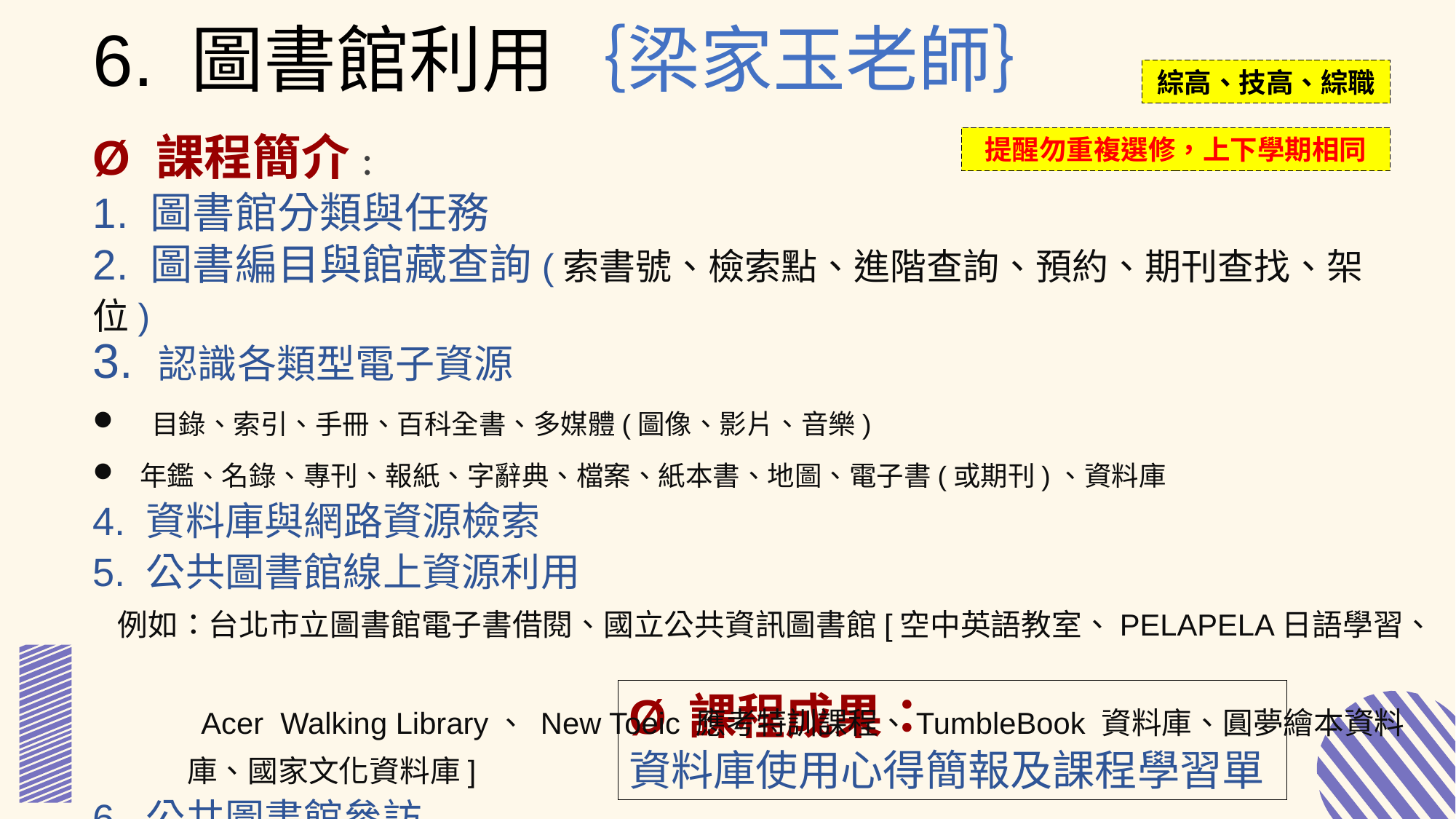

6. 圖書館利用｛梁家玉老師｝
綜高、技高、綜職
Ø 課程簡介:
1. 圖書館分類與任務
2. 圖書編目與館藏查詢(索書號、檢索點、進階查詢、預約、期刊查找、架位)
3. 認識各類型電子資源
    目錄、索引、手冊、百科全書、多媒體(圖像、影片、音樂)
 年鑑、名錄、專刊、報紙、字辭典、檔案、紙本書、地圖、電子書(或期刊)、資料庫
4. 資料庫與網路資源檢索
5. 公共圖書館線上資源利用
   例如：台北市立圖書館電子書借閱、國立公共資訊圖書館[空中英語教室、PELAPELA日語學習、
               Acer  Walking Library、 New Toeic 應考特訓課程、TumbleBook 資料庫、圓夢繪本資料
              庫、國家文化資料庫]
6. 公共圖書館參訪
7. 圖書館利用成果發表
提醒勿重複選修，上下學期相同
Ø  課程成果：
資料庫使用心得簡報及課程學習單